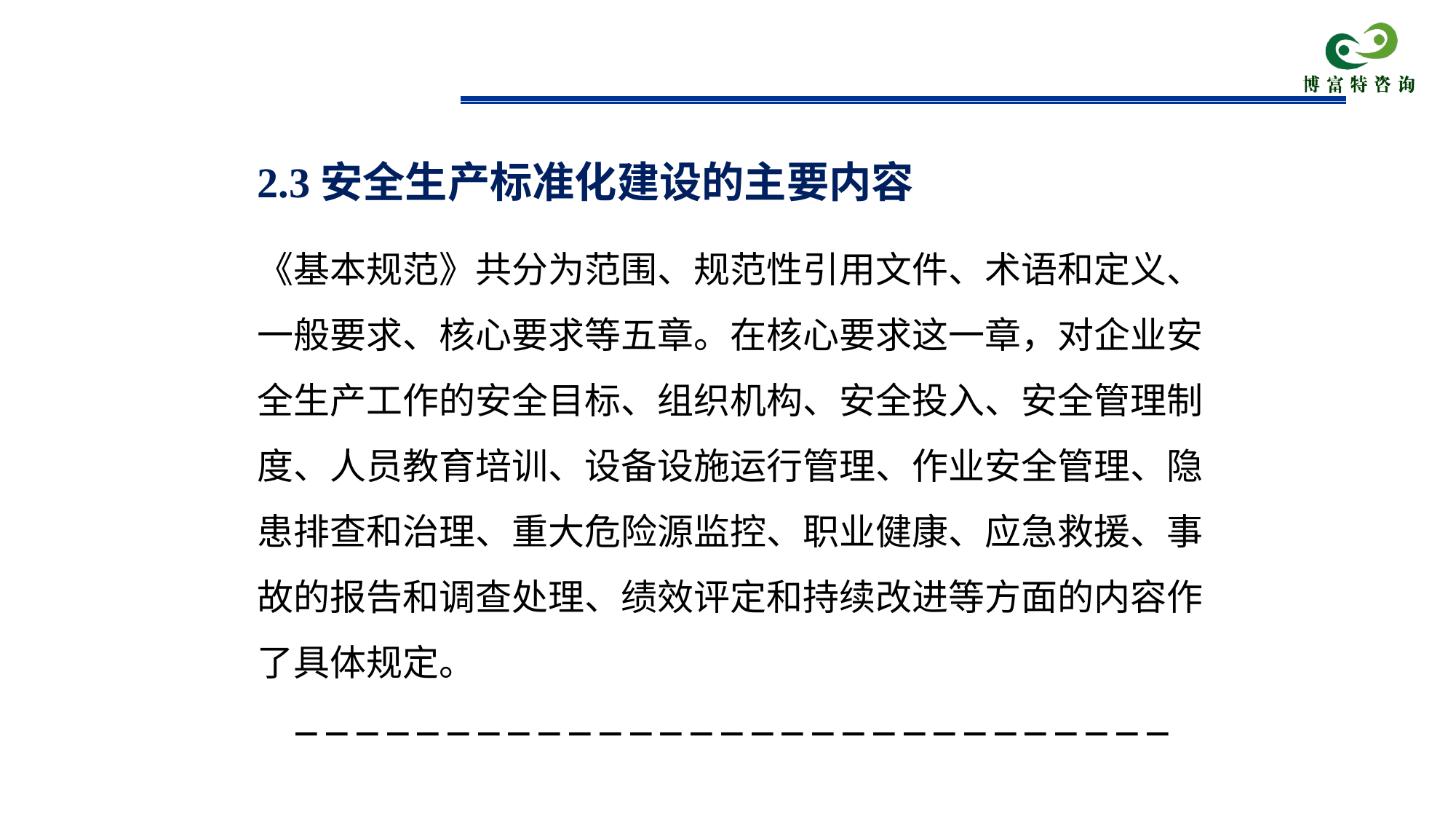

2.3安全生产标准化建设的主要内容
《基本规范》共分为范围、规范性引用文件、术语和定义、一般要求、核心要求等五章。在核心要求这一章，对企业安全生产工作的安全目标、组织机构、安全投入、安全管理制度、人员教育培训、设备设施运行管理、作业安全管理、隐患排查和治理、重大危险源监控、职业健康、应急救援、事故的报告和调查处理、绩效评定和持续改进等方面的内容作了具体规定。
－－－－－－－－－－－－－－－－－－－－－－－－－－－－－